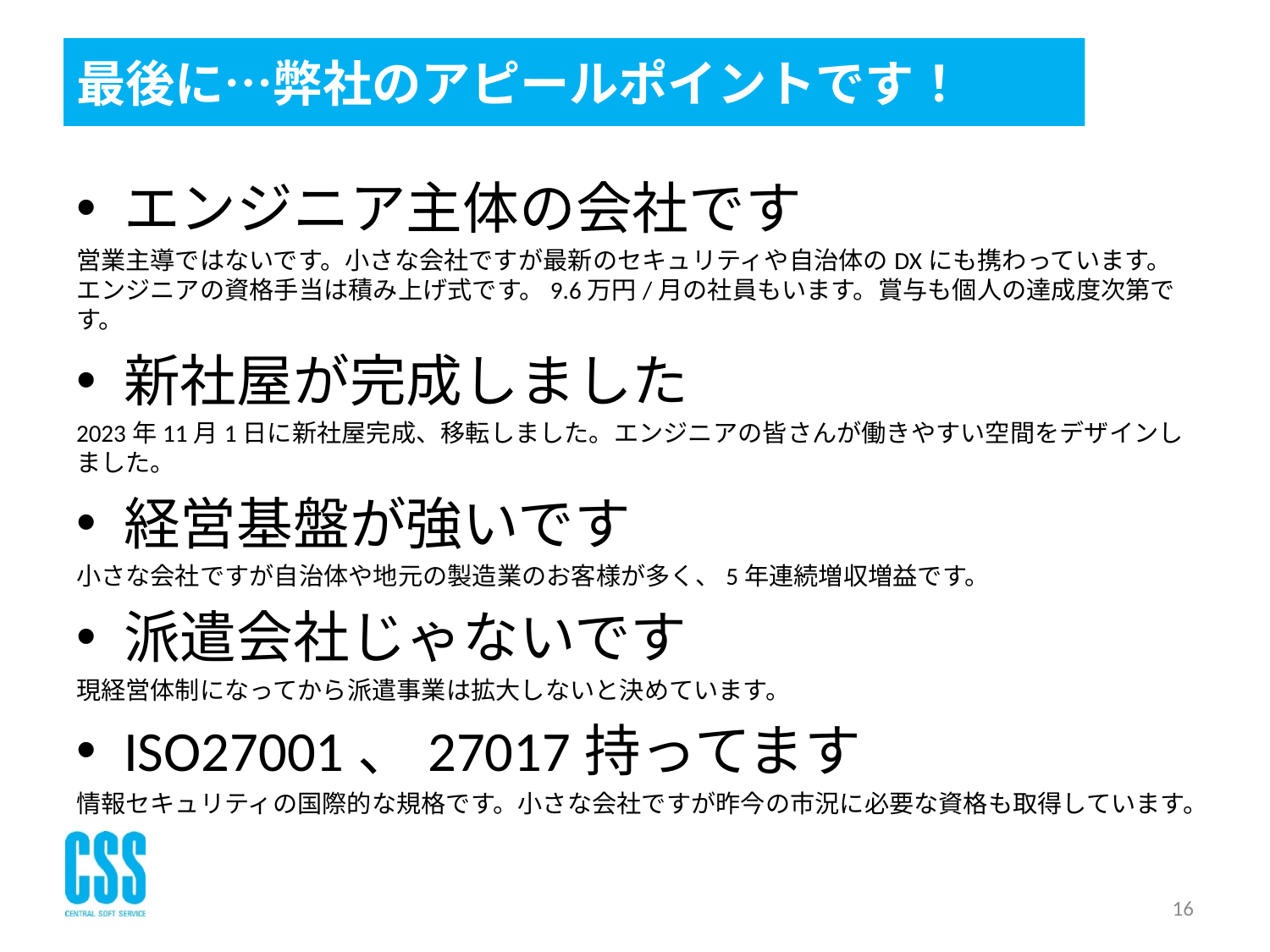

# 最後に…弊社のアピールポイントです！
エンジニア主体の会社です
営業主導ではないです。小さな会社ですが最新のセキュリティや自治体のDXにも携わっています。エンジニアの資格手当は積み上げ式です。9.6万円/月の社員もいます。賞与も個人の達成度次第です。
新社屋が完成しました
2023年11月1日に新社屋完成、移転しました。エンジニアの皆さんが働きやすい空間をデザインしました。
経営基盤が強いです
小さな会社ですが自治体や地元の製造業のお客様が多く、5年連続増収増益です。
派遣会社じゃないです
現経営体制になってから派遣事業は拡大しないと決めています。
ISO27001、27017持ってます
情報セキュリティの国際的な規格です。小さな会社ですが昨今の市況に必要な資格も取得しています。
16